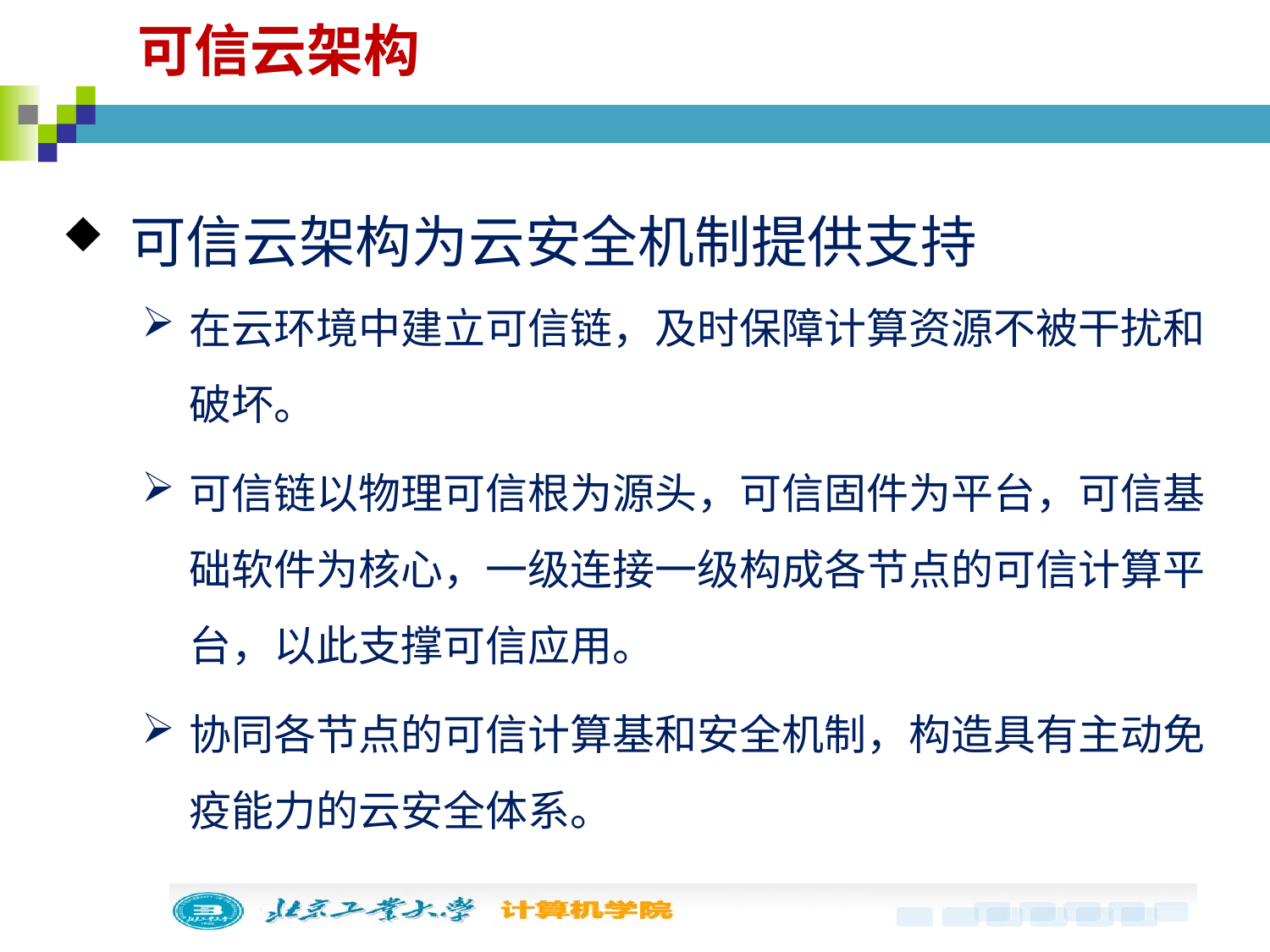

可信云架构
 可信云架构为云安全机制提供支持
在云环境中建立可信链，及时保障计算资源不被干扰和破坏。
可信链以物理可信根为源头，可信固件为平台，可信基础软件为核心，一级连接一级构成各节点的可信计算平台，以此支撑可信应用。
协同各节点的可信计算基和安全机制，构造具有主动免疫能力的云安全体系。